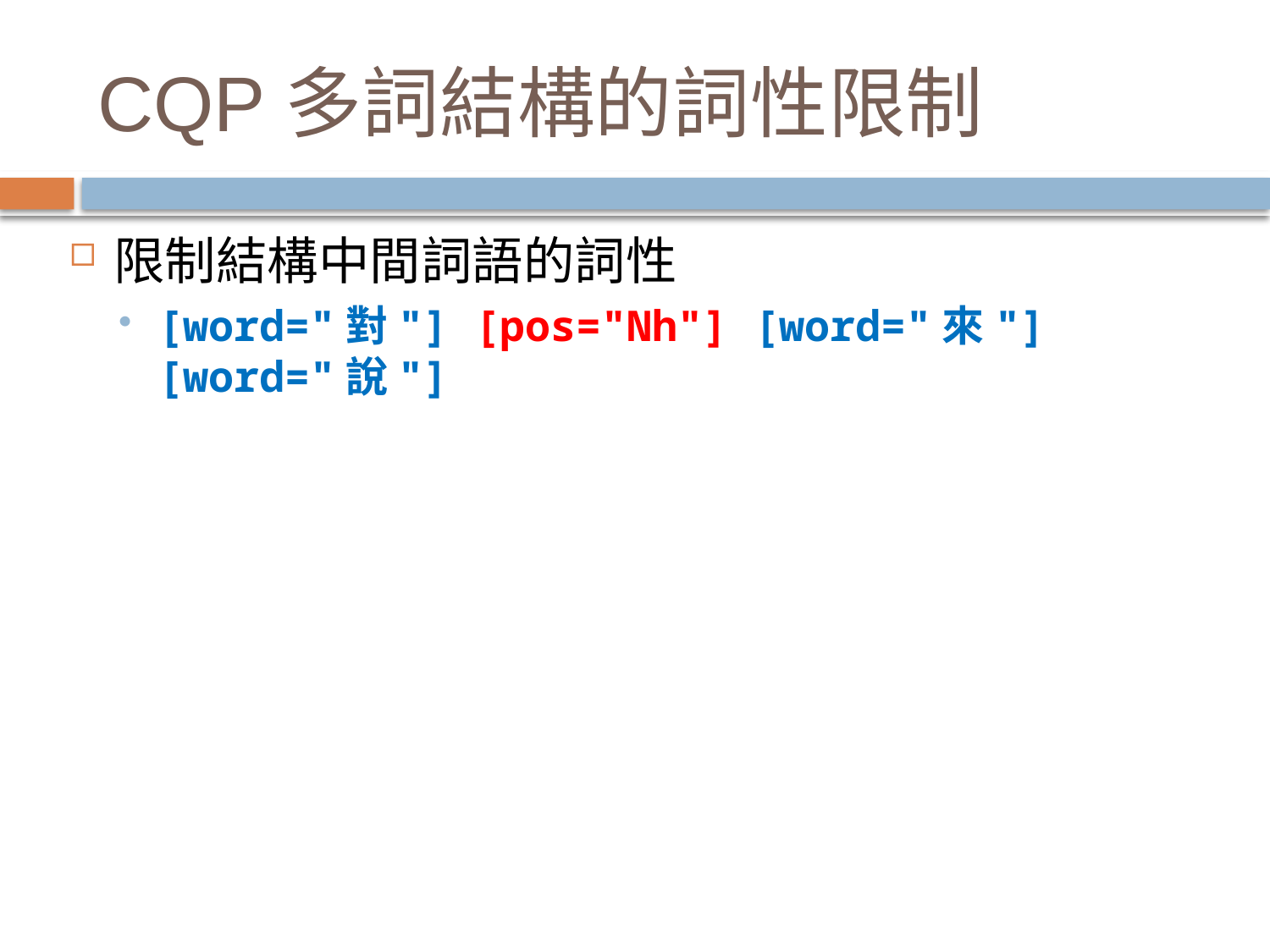

# CQP多詞結構的詞性限制
限制結構中間詞語的詞性
[word="對"] [pos="Nh"] [word="來"] [word="說"]